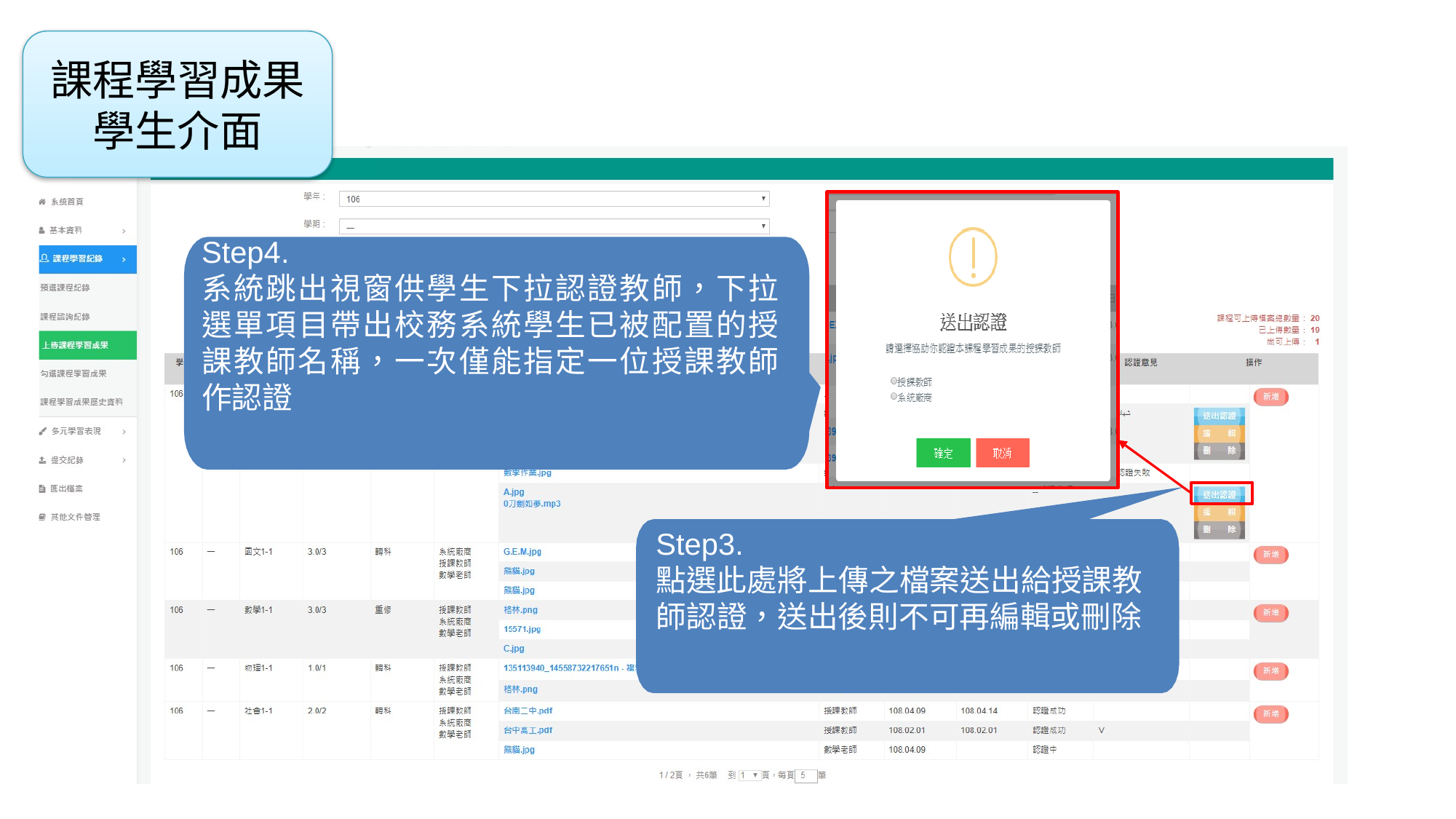

課程學習成果學生介面
# 上傳課程學習成果

Step4.
系統跳出視窗供學生下拉認證教師，下拉選單項目帶出校務系統學生已被配置的授課教師名稱，一次僅能指定一位授課教師作認證

Step3.
點選此處將上傳之檔案送出給授課教師認證，送出後則不可再編輯或刪除
22